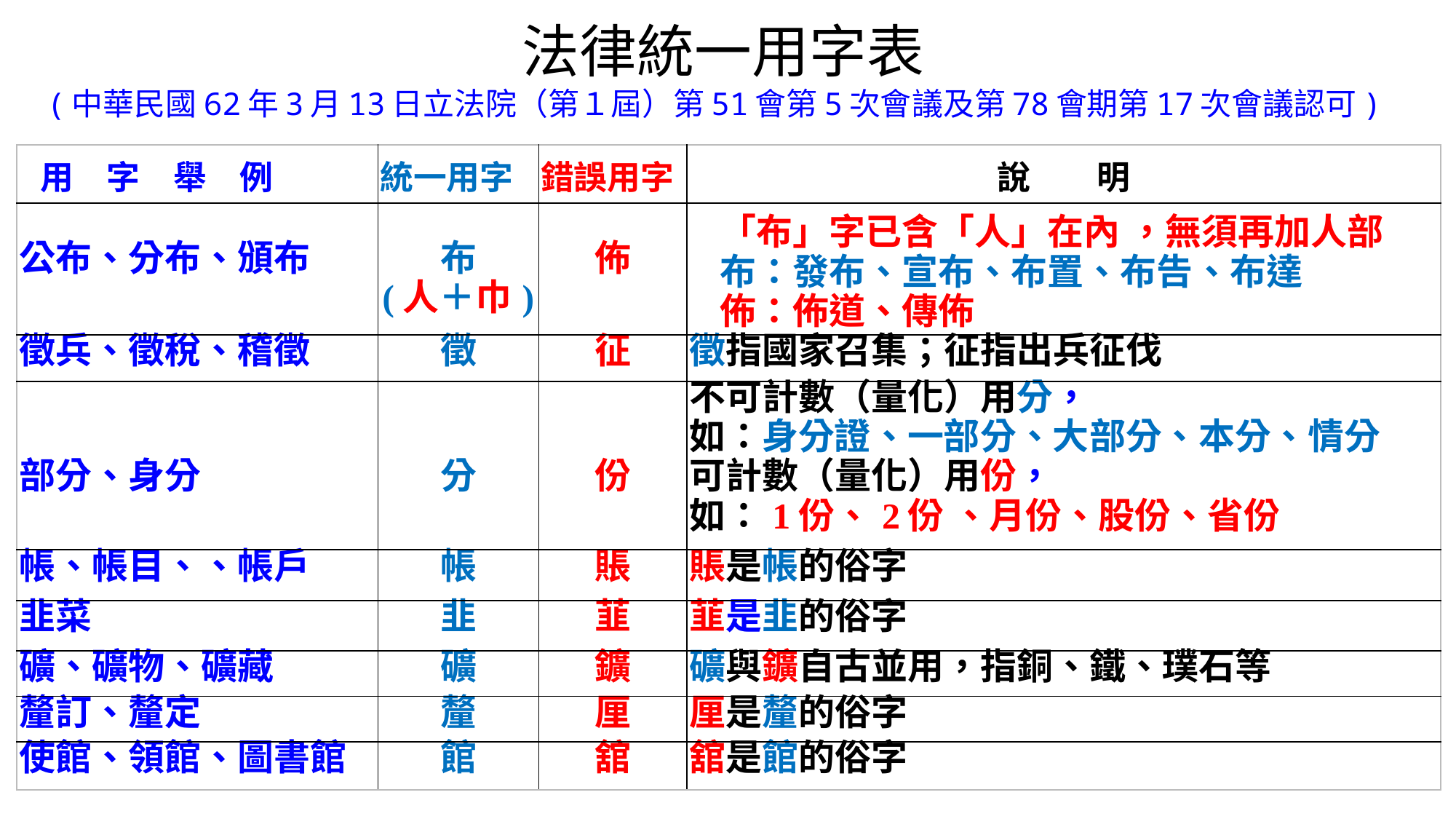

# 法律統一用字表 (中華民國62年3月13日立法院（第１屆）第51會第5次會議及第78會期第17次會議認可)
| 用　字　舉　例 | 統一用字 | 錯誤用字 | 說　　明 |
| --- | --- | --- | --- |
| 公布、分布、頒布 | 布 (人＋巾) | 佈 | 「布」字已含「人」在內 ，無須再加人部 布：發布、宣布、布置、布告、布達 佈：佈道、傳佈 |
| 徵兵、徵稅、稽徵 | 徵 | 征 | 徵指國家召集；征指出兵征伐 |
| 部分、身分 | 分 | 份 | 不可計數（量化）用分， 如：身分證、一部分、大部分、本分、情分 可計數（量化）用份， 如：1份、2份 、月份、股份、省份 |
| 帳、帳目、、帳戶 | 帳 | 賬 | 賬是帳的俗字 |
| 韭菜 | 韭 | 韮 | 韮是韭的俗字 |
| 礦、礦物、礦藏 | 礦 | 鑛 | 礦與鑛自古並用，指銅、鐵、璞石等 |
| 釐訂、釐定 | 釐 | 厘 | 厘是釐的俗字 |
| 使館、領館、圖書館 | 館 | 舘 | 舘是館的俗字 |